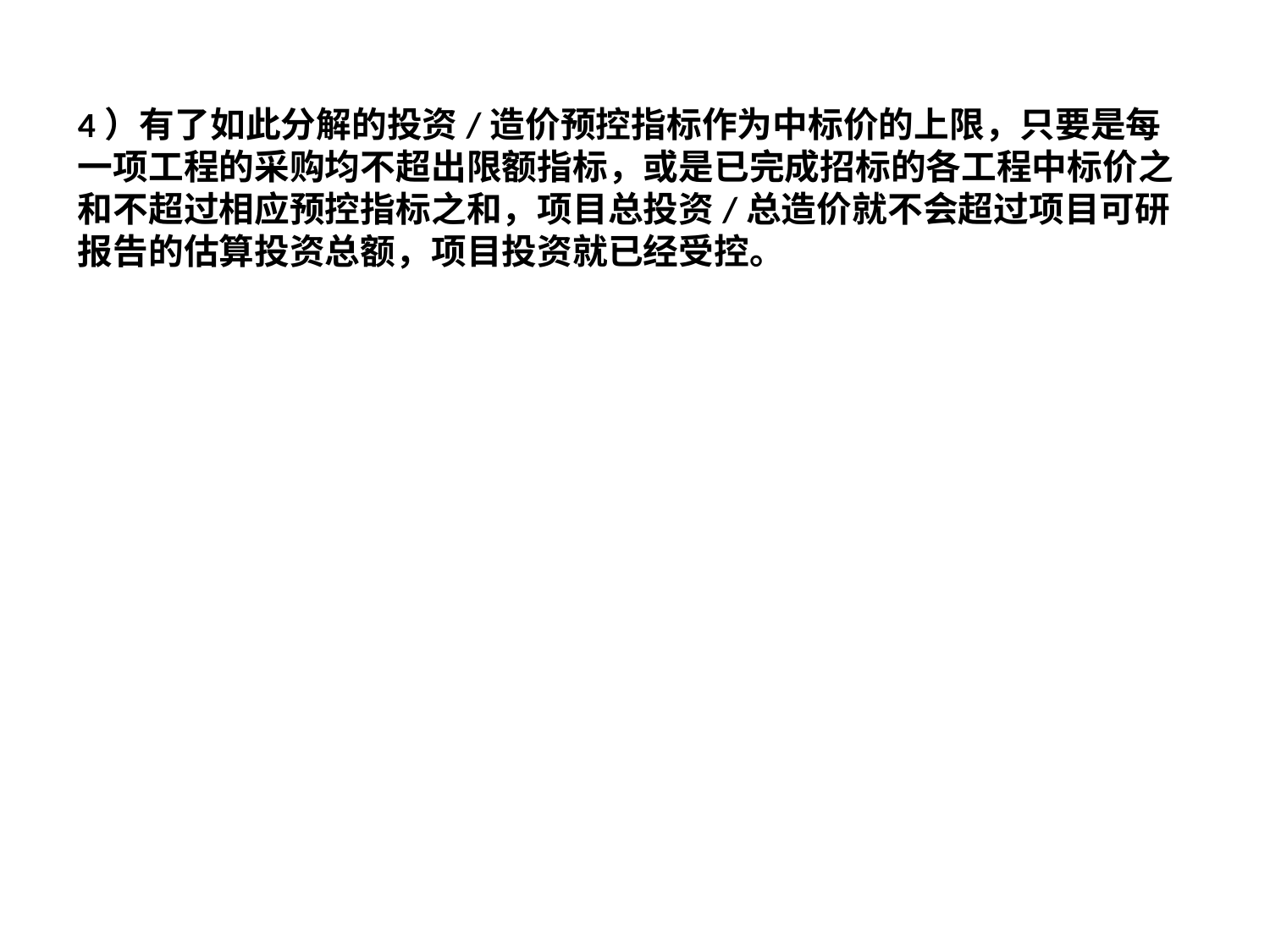

4）有了如此分解的投资/造价预控指标作为中标价的上限，只要是每一项工程的采购均不超出限额指标，或是已完成招标的各工程中标价之和不超过相应预控指标之和，项目总投资/总造价就不会超过项目可研报告的估算投资总额，项目投资就已经受控。